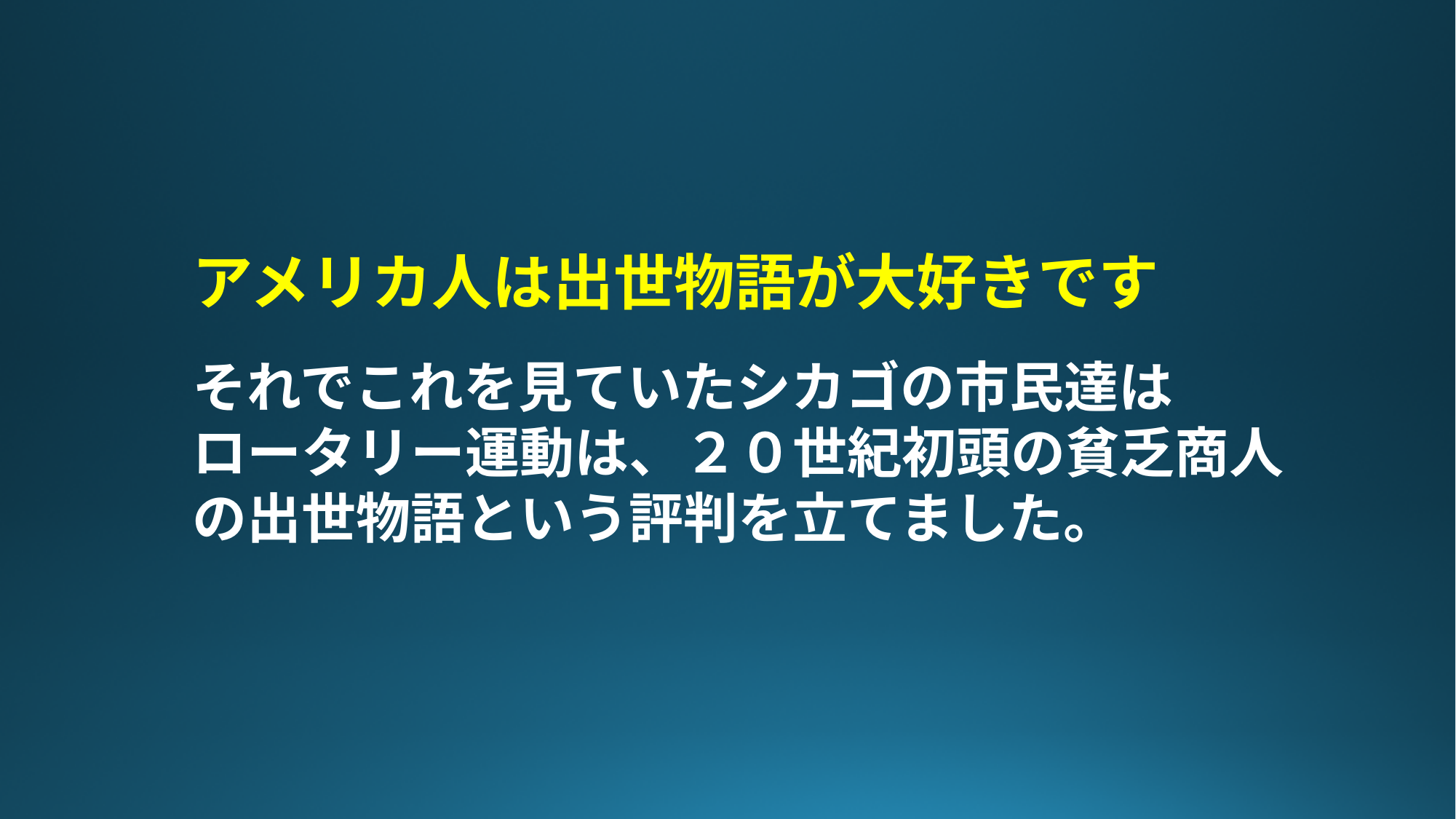

# アメリカ人は出世物語が大好きです 　　それでこれを見ていたシカゴの市民達は 　　ロータリー運動は、２０世紀初頭の貧乏商人 　　の出世物語という評判を立てました。